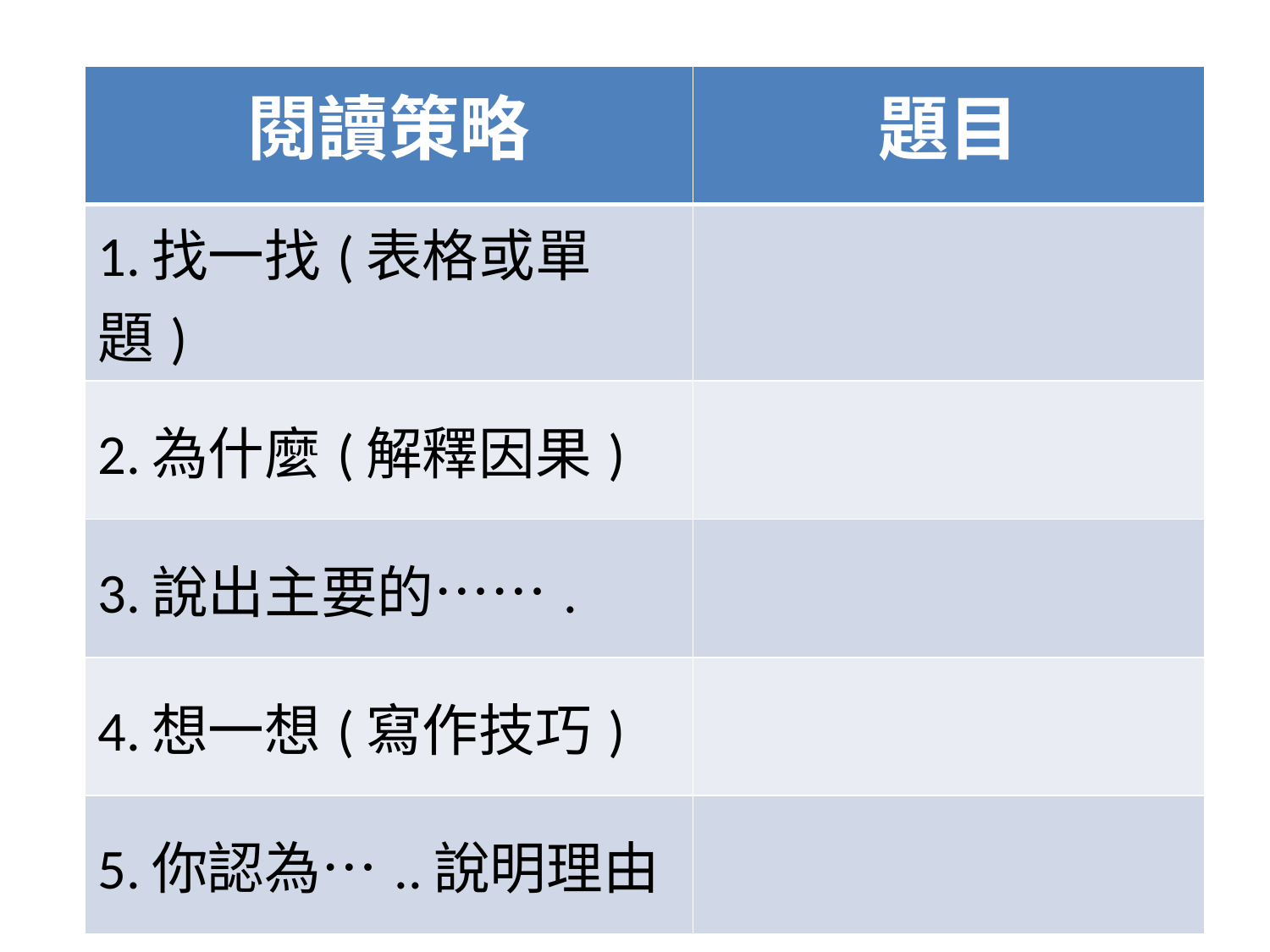

| 閱讀策略 | 題目 |
| --- | --- |
| 1.找一找(表格或單題) |  |
| 2.為什麼(解釋因果) |  |
| 3.說出主要的……. |  |
| 4.想一想(寫作技巧) |  |
| 5.你認為…..說明理由 |  |